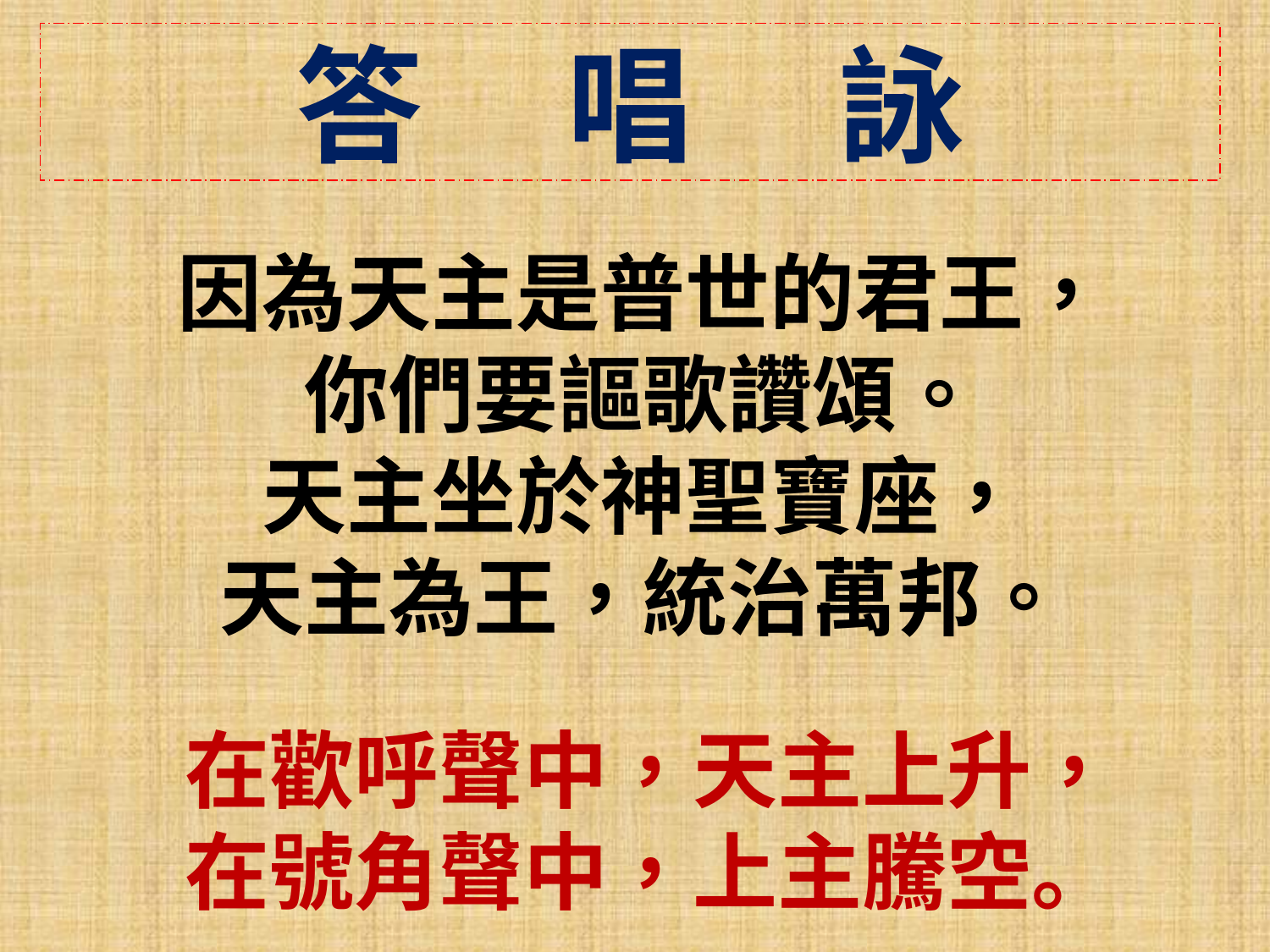

答     唱     詠
因為天主是普世的君王，
你們要謳歌讚頌。
天主坐於神聖寶座，
天主為王，統治萬邦。
在歡呼聲中，天主上升，
在號角聲中，上主騰空。